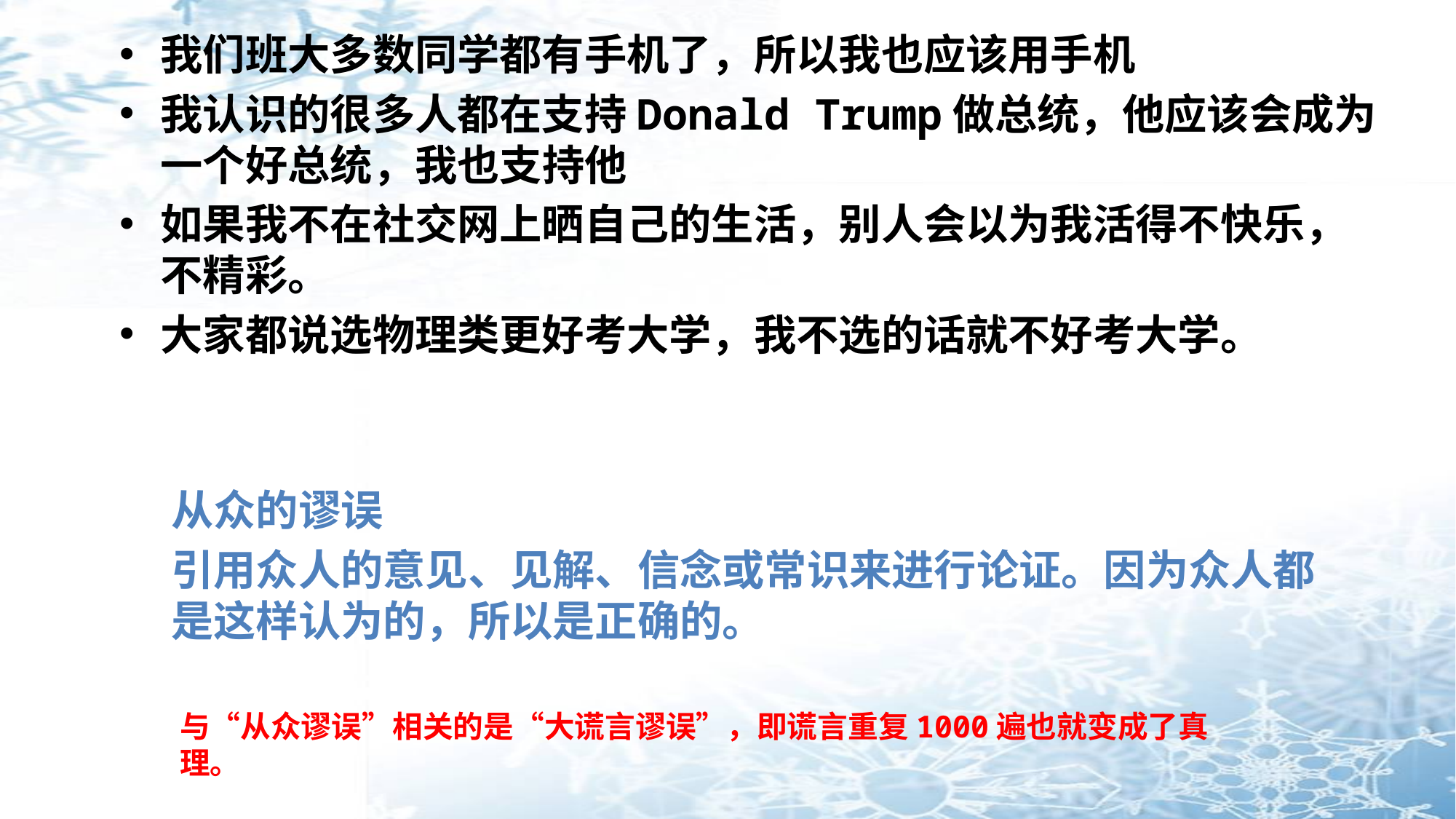

我们班大多数同学都有手机了，所以我也应该用手机
我认识的很多人都在支持Donald Trump做总统，他应该会成为一个好总统，我也支持他
如果我不在社交网上晒自己的生活，别人会以为我活得不快乐，不精彩。
大家都说选物理类更好考大学，我不选的话就不好考大学。

从众的谬误
引用众人的意见、见解、信念或常识来进行论证。因为众人都是这样认为的，所以是正确的。
与“从众谬误”相关的是“大谎言谬误”，即谎言重复1000遍也就变成了真理。